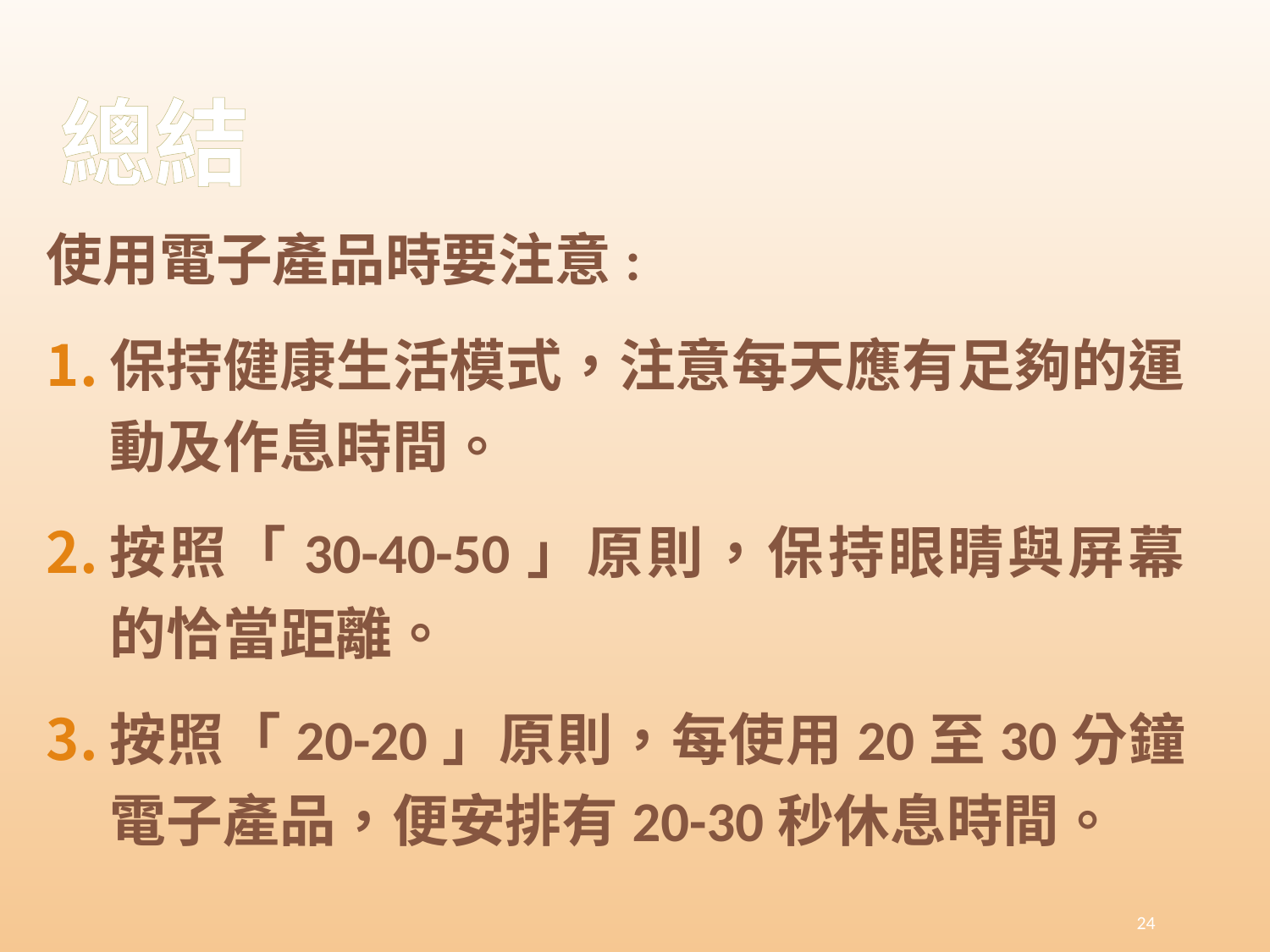

# 總結
使用電子產品時要注意:
保持健康生活模式，注意每天應有足夠的運動及作息時間。
按照「30-40-50」原則，保持眼睛與屏幕的恰當距離。
按照「20-20」原則，每使用20至30分鐘電子產品，便安排有20-30秒休息時間。

24